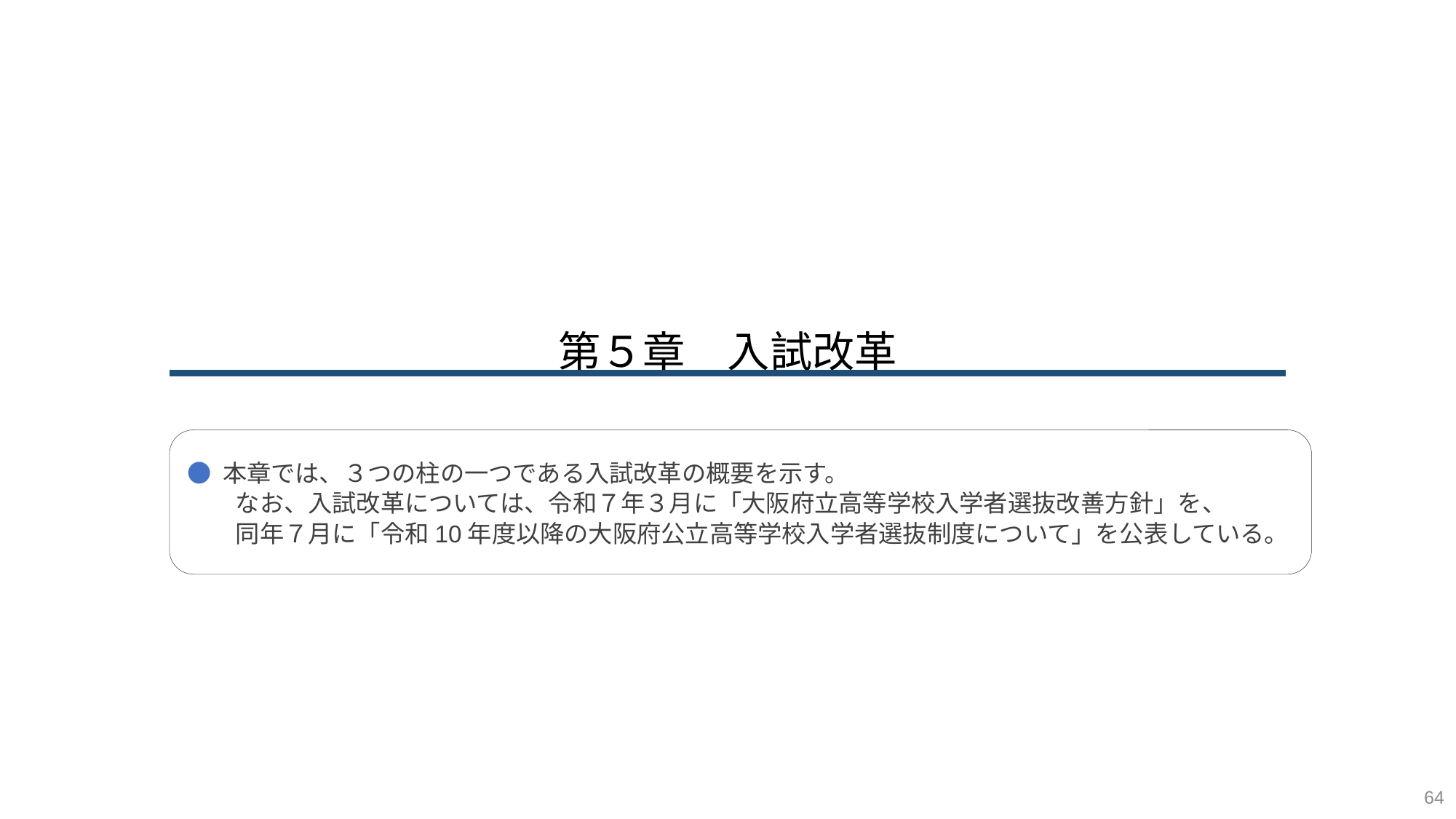

第５章　入試改革
● 本章では、３つの柱の一つである入試改革の概要を示す。
　　なお、入試改革については、令和７年３月に「大阪府立高等学校入学者選抜改善方針」を、
　　同年７月に「令和10年度以降の大阪府公立高等学校入学者選抜制度について」を公表している。
64